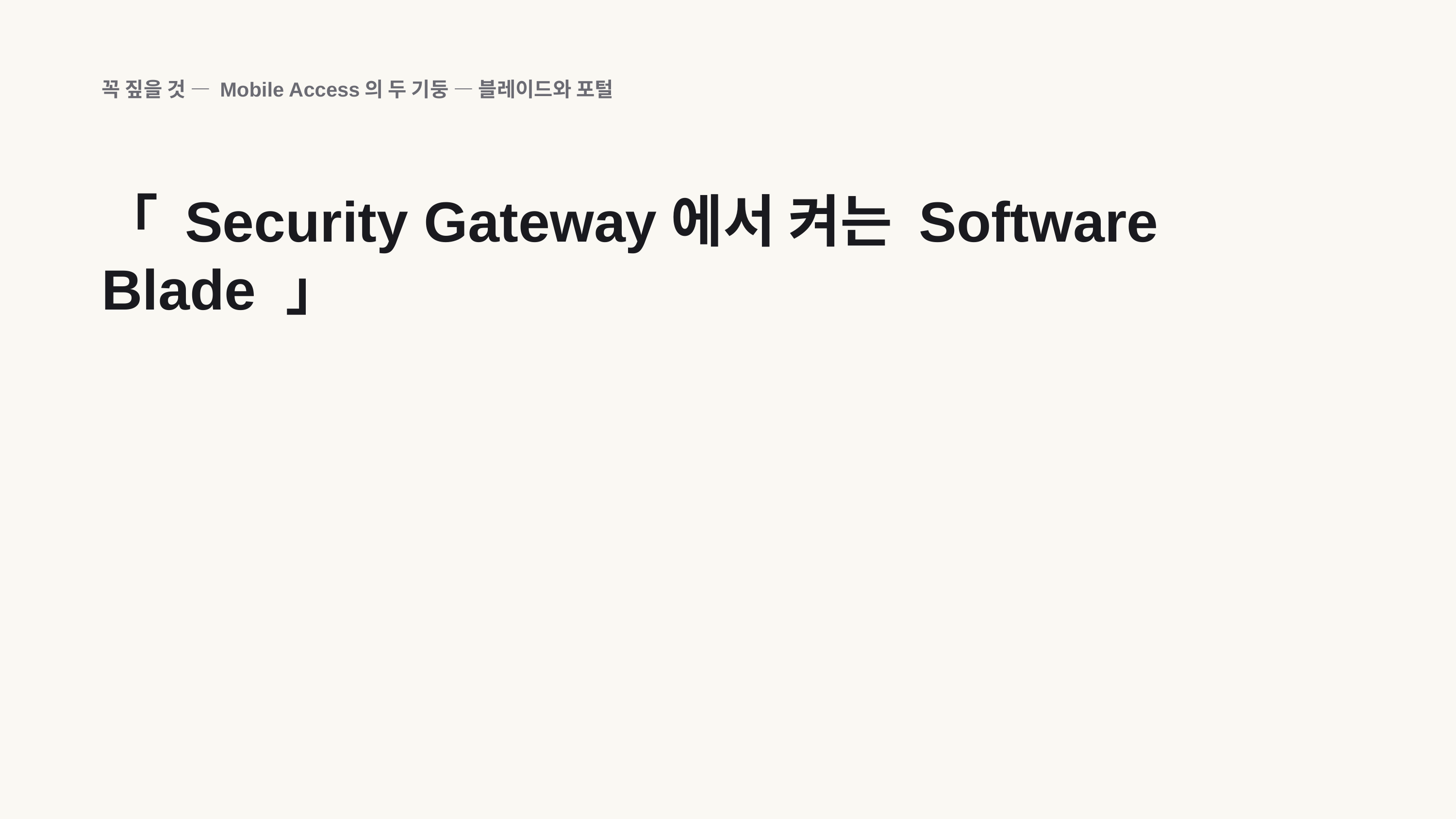

꼭 짚을 것 — Mobile Access의 두 기둥 — 블레이드와 포털
「 Security Gateway에서 켜는 Software Blade 」